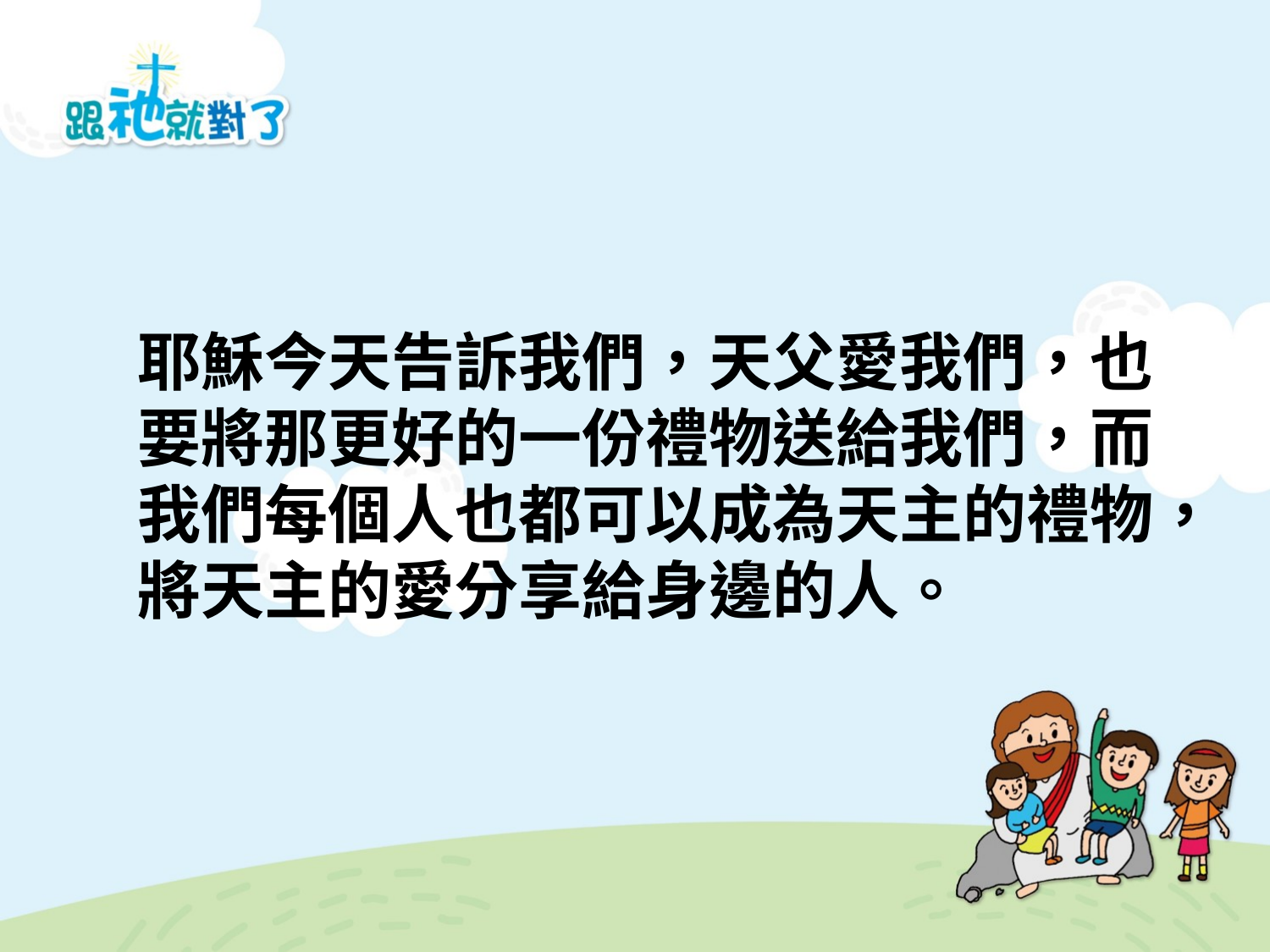

耶穌今天告訴我們，天父愛我們，也要將那更好的一份禮物送給我們，而我們每個人也都可以成為天主的禮物，將天主的愛分享給身邊的人。